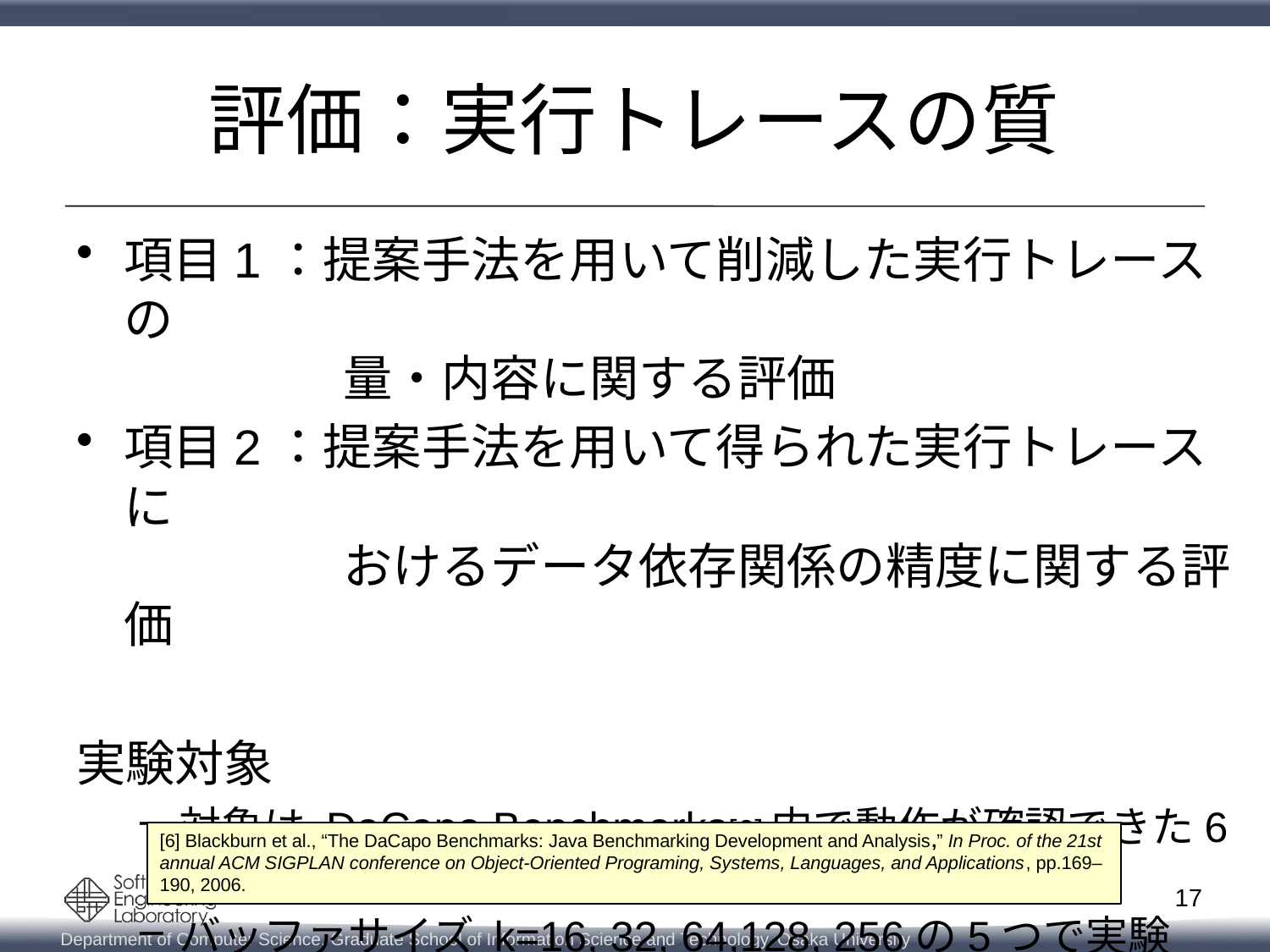

# 評価：実行トレースの質
項目1：提案手法を用いて削減した実行トレースの
　　　　  量・内容に関する評価
項目2：提案手法を用いて得られた実行トレースに
　　　　  おけるデータ依存関係の精度に関する評価

実験対象
対象は DaCapo Benchmarks[6]内で動作が確認できた6つ
バッファサイズ k=16, 32, 64,128, 256の5つで実験

[6] Blackburn et al., “The DaCapo Benchmarks: Java Benchmarking Development and Analysis,” In Proc. of the 21st annual ACM SIGPLAN conference on Object-Oriented Programing, Systems, Languages, and Applications, pp.169–190, 2006.
17